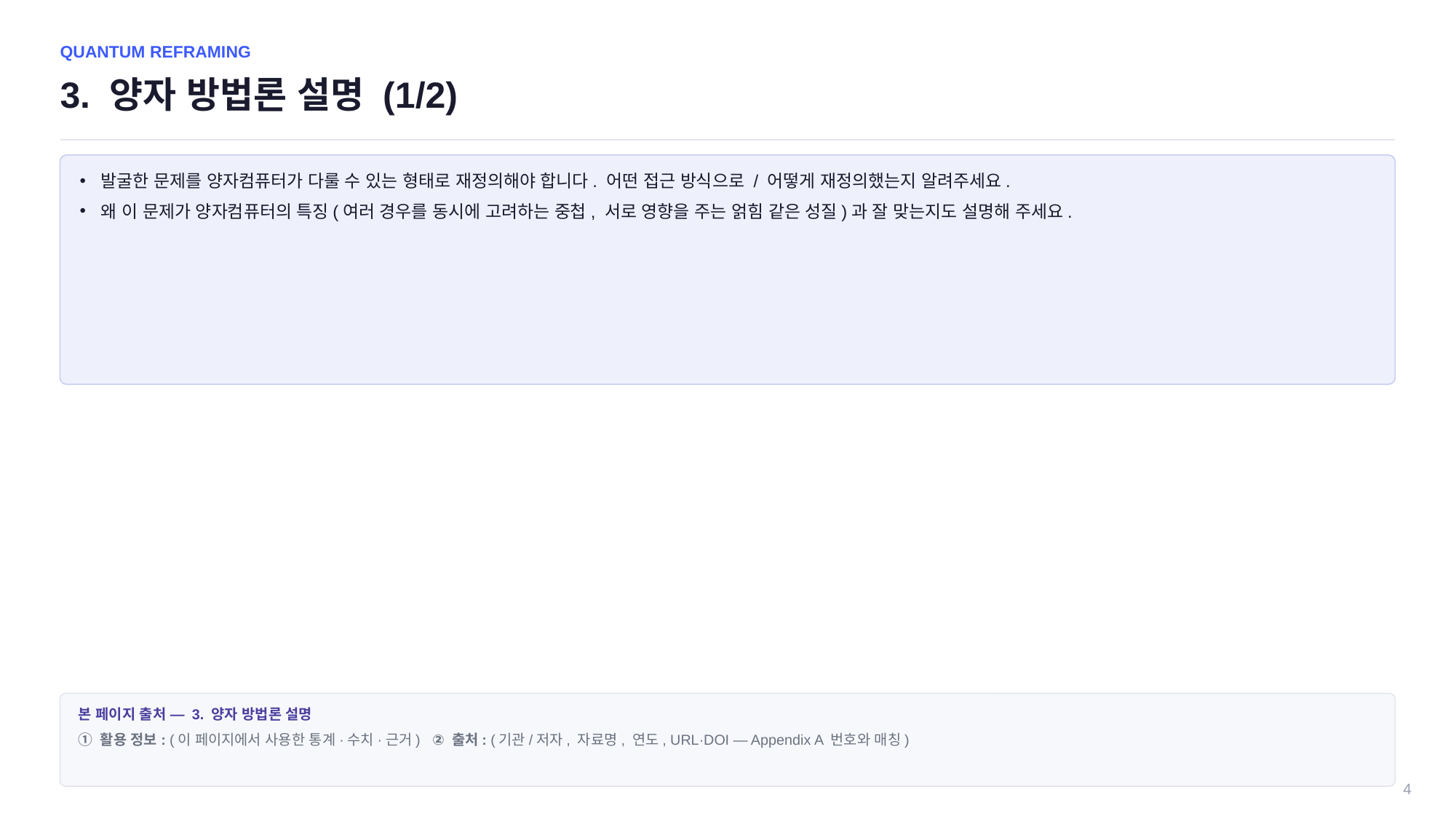

QUANTUM REFRAMING
3. 양자 방법론 설명 (1/2)

발굴한 문제를 양자컴퓨터가 다룰 수 있는 형태로 재정의해야 합니다. 어떤 접근 방식으로 / 어떻게 재정의했는지 알려주세요.
왜 이 문제가 양자컴퓨터의 특징(여러 경우를 동시에 고려하는 중첩, 서로 영향을 주는 얽힘 같은 성질)과 잘 맞는지도 설명해 주세요.

본 페이지 출처 — 3. 양자 방법론 설명
① 활용 정보: (이 페이지에서 사용한 통계·수치·근거)   ② 출처: (기관/저자, 자료명, 연도, URL·DOI — Appendix A 번호와 매칭)
4